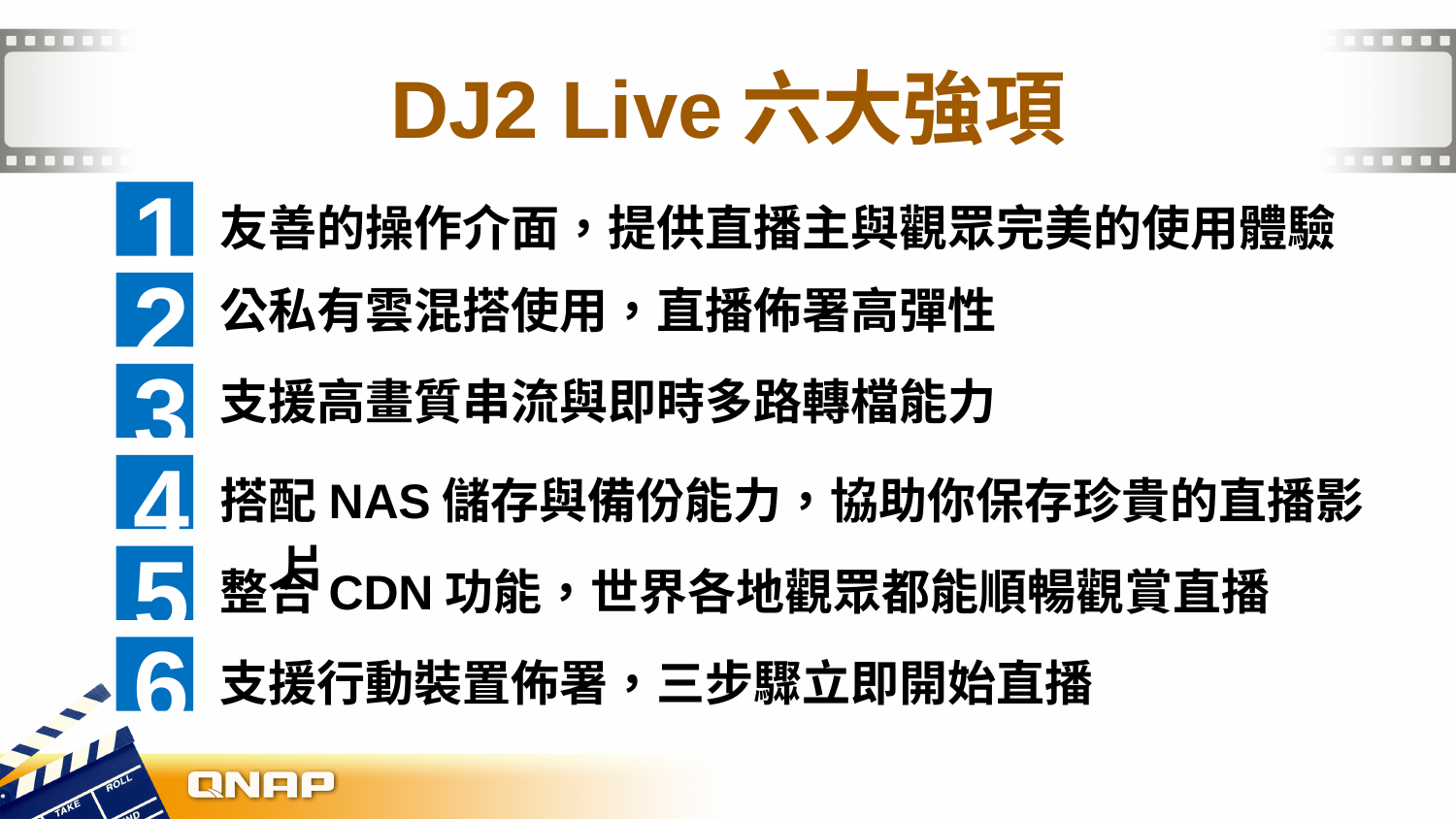

# DJ2 Live六大強項
1
友善的操作介面，提供直播主與觀眾完美的使用體驗

2
公私有雲混搭使用，直播佈署高彈性

3
支援高畫質串流與即時多路轉檔能力

4
搭配NAS儲存與備份能力，協助你保存珍貴的直播影片

5
整合CDN功能，世界各地觀眾都能順暢觀賞直播

6
支援行動裝置佈署，三步驟立即開始直播